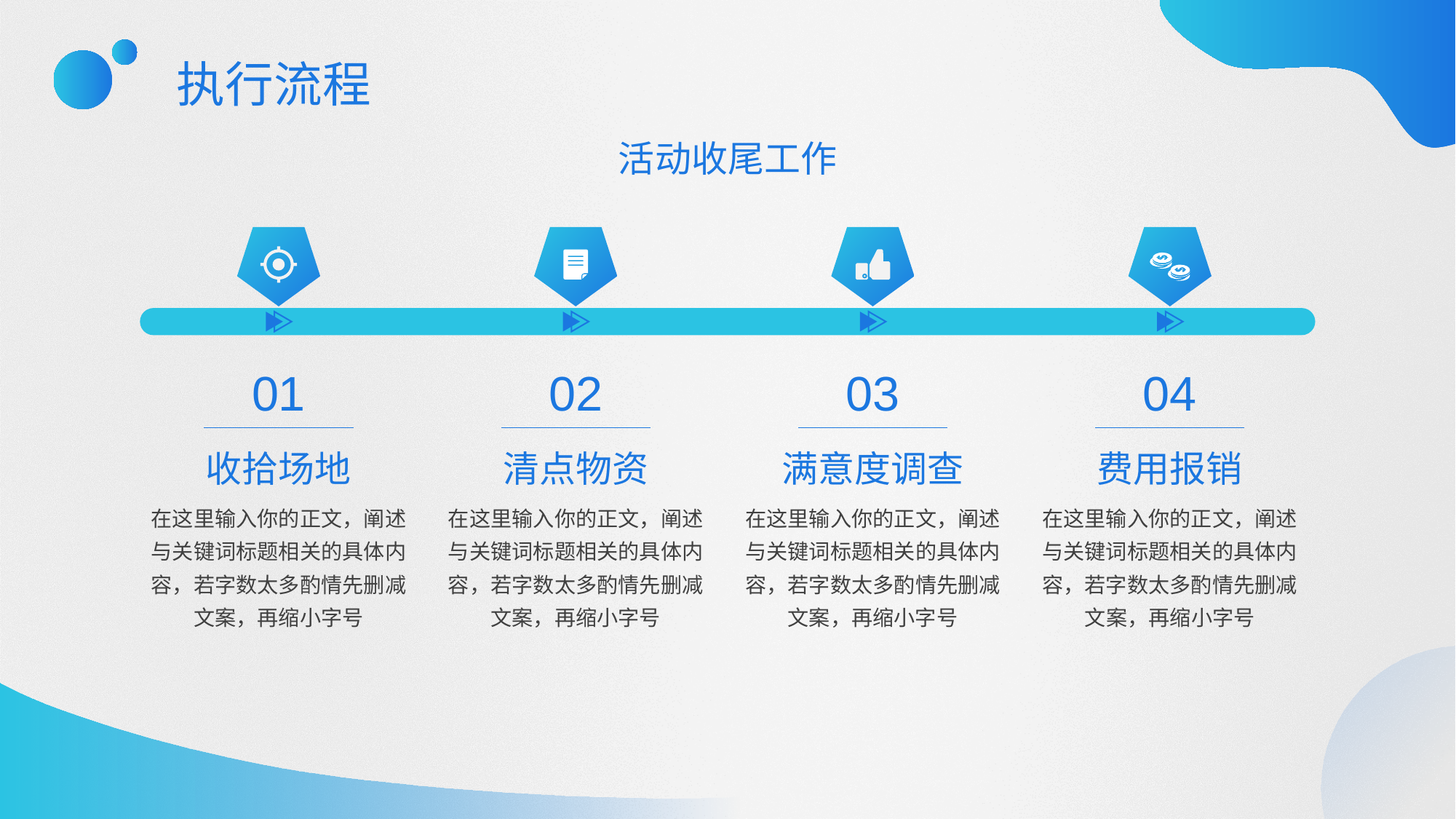

执行流程
活动收尾工作

01
02
03
04
收拾场地
清点物资
满意度调查
费用报销
在这里输入你的正文，阐述与关键词标题相关的具体内容，若字数太多酌情先删减文案，再缩小字号
在这里输入你的正文，阐述与关键词标题相关的具体内容，若字数太多酌情先删减文案，再缩小字号
在这里输入你的正文，阐述与关键词标题相关的具体内容，若字数太多酌情先删减文案，再缩小字号
在这里输入你的正文，阐述与关键词标题相关的具体内容，若字数太多酌情先删减文案，再缩小字号